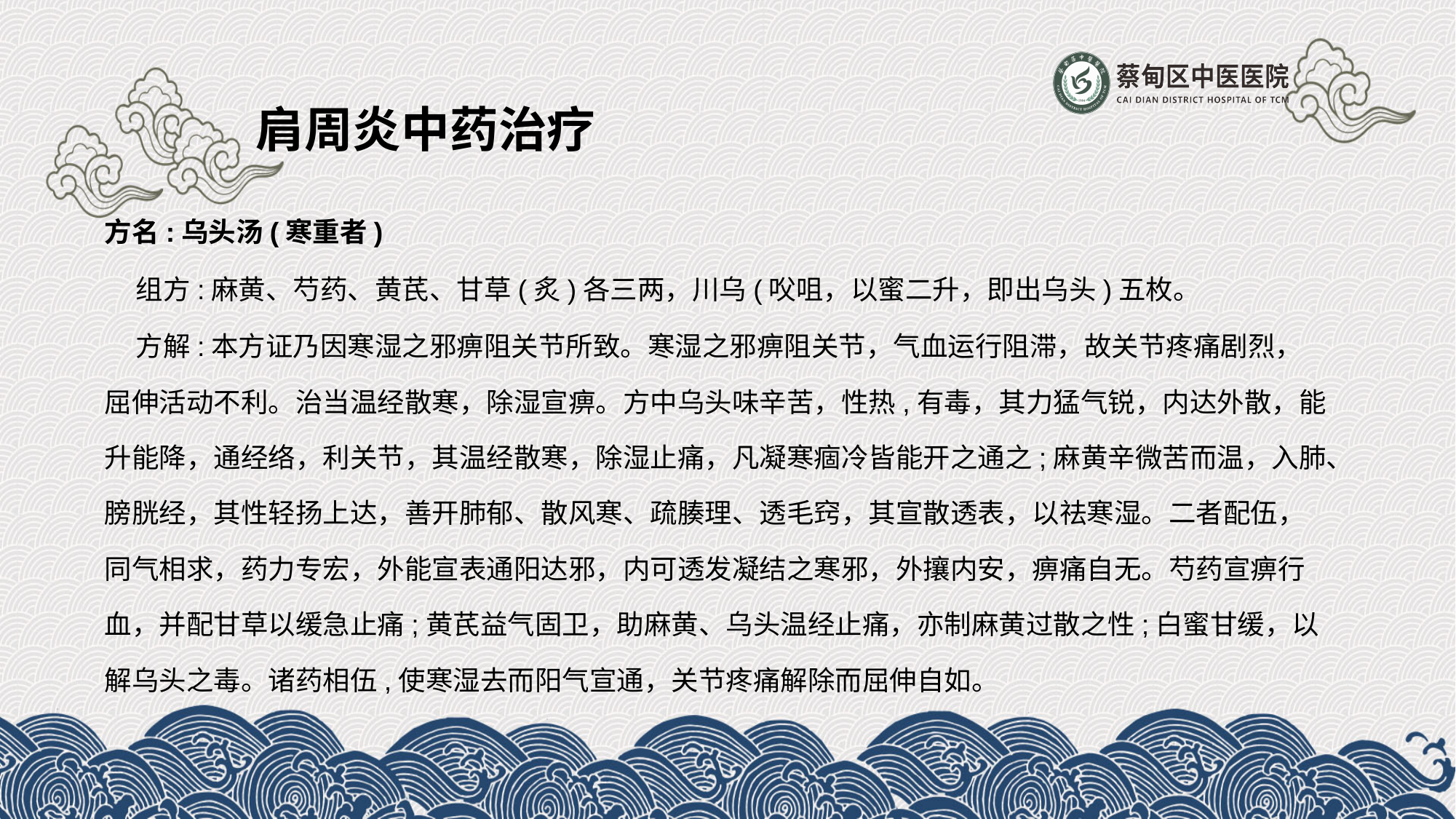

肩周炎中药治疗
方名:乌头汤(寒重者)
    组方:麻黄、芍药、黄芪、甘草(炙)各三两，川乌(㕮咀，以蜜二升，即出乌头)五枚。
    方解:本方证乃因寒湿之邪痹阻关节所致。寒湿之邪痹阻关节，气血运行阻滞，故关节疼痛剧烈，屈伸活动不利。治当温经散寒，除湿宣痹。方中乌头味辛苦，性热,有毒，其力猛气锐，内达外散，能升能降，通经络，利关节，其温经散寒，除湿止痛，凡凝寒痼冷皆能开之通之;麻黄辛微苦而温，入肺、膀胱经，其性轻扬上达，善开肺郁、散风寒、疏腠理、透毛窍，其宣散透表，以祛寒湿。二者配伍，同气相求，药力专宏，外能宣表通阳达邪，内可透发凝结之寒邪，外攘内安，痹痛自无。芍药宣痹行血，并配甘草以缓急止痛;黄芪益气固卫，助麻黄、乌头温经止痛，亦制麻黄过散之性;白蜜甘缓，以解乌头之毒。诸药相伍,使寒湿去而阳气宣通，关节疼痛解除而屈伸自如。